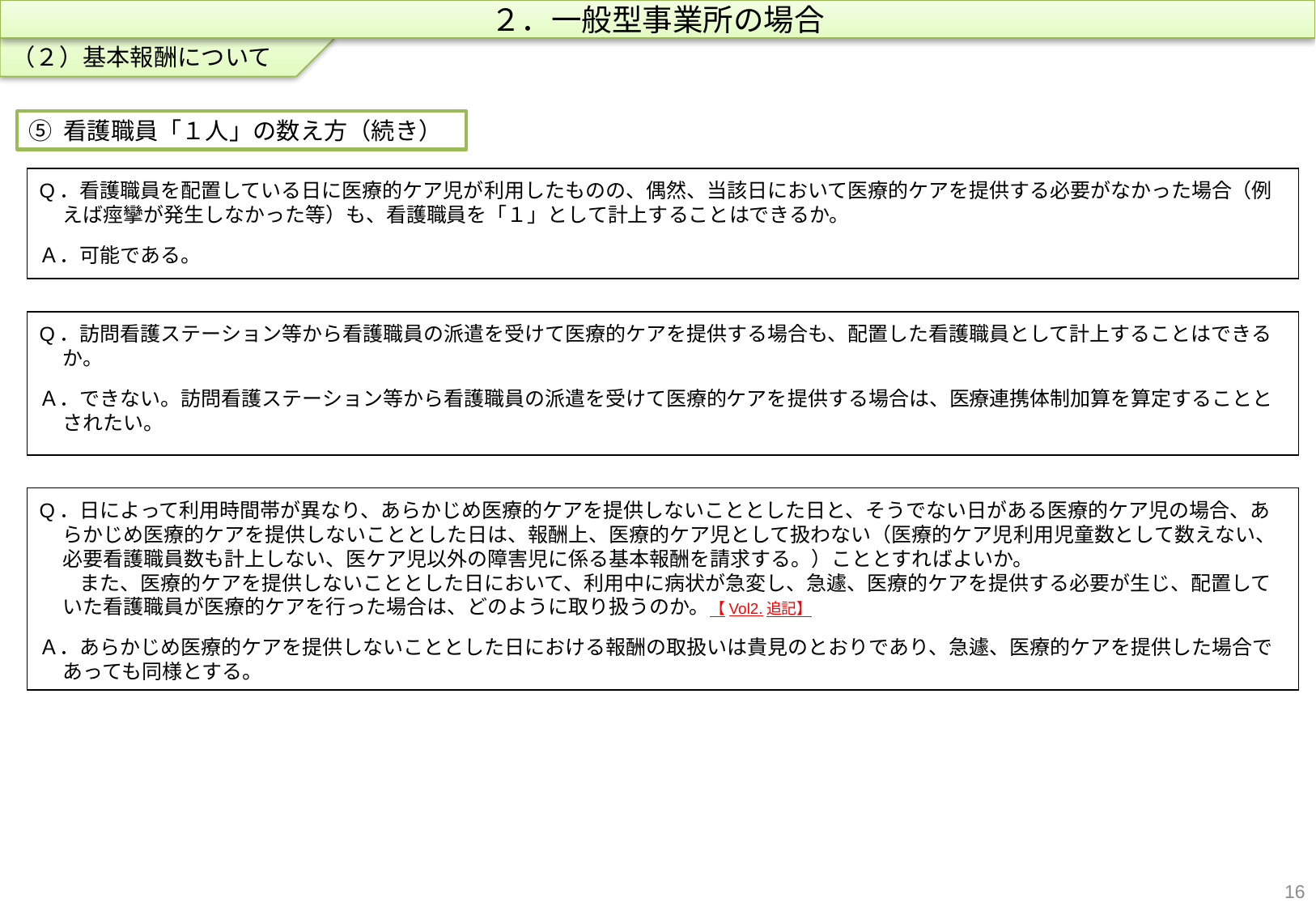

（２）基本報酬について
２．一般型事業所の場合
⑤ 看護職員「１人」の数え方（続き）
Q．看護職員を配置している日に医療的ケア児が利用したものの、偶然、当該日において医療的ケアを提供する必要がなかった場合（例えば痙攣が発生しなかった等）も、看護職員を「１」として計上することはできるか。

Ａ．可能である。
Q．訪問看護ステーション等から看護職員の派遣を受けて医療的ケアを提供する場合も、配置した看護職員として計上することはできるか。

Ａ．できない。訪問看護ステーション等から看護職員の派遣を受けて医療的ケアを提供する場合は、医療連携体制加算を算定することとされたい。
Q．日によって利用時間帯が異なり、あらかじめ医療的ケアを提供しないこととした日と、そうでない日がある医療的ケア児の場合、あらかじめ医療的ケアを提供しないこととした日は、報酬上、医療的ケア児として扱わない（医療的ケア児利用児童数として数えない、必要看護職員数も計上しない、医ケア児以外の障害児に係る基本報酬を請求する。）こととすればよいか。
　　また、医療的ケアを提供しないこととした日において、利用中に病状が急変し、急遽、医療的ケアを提供する必要が生じ、配置していた看護職員が医療的ケアを行った場合は、どのように取り扱うのか。【Vol2.追記】

Ａ．あらかじめ医療的ケアを提供しないこととした日における報酬の取扱いは貴見のとおりであり、急遽、医療的ケアを提供した場合であっても同様とする。
16